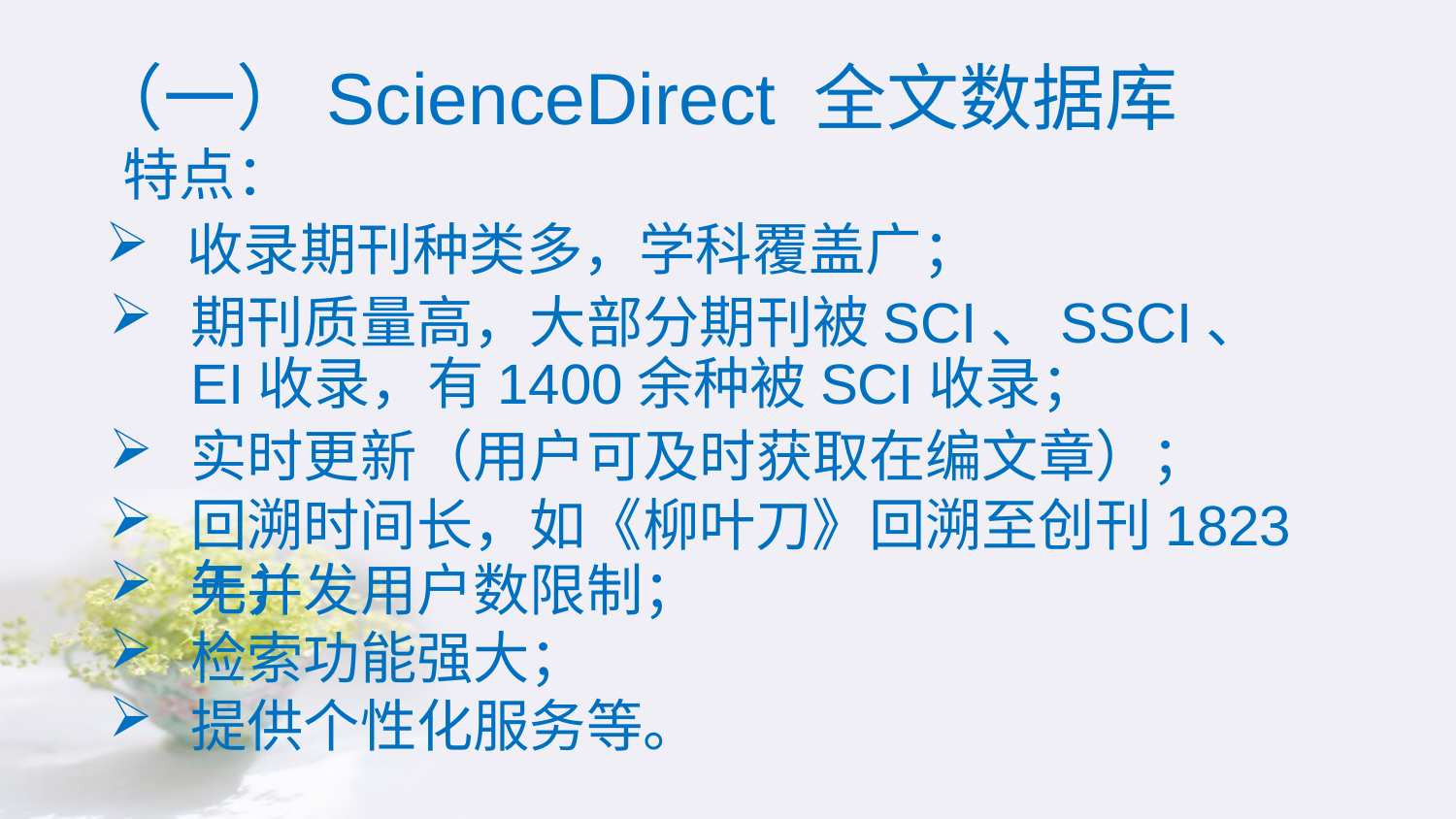

（一）ScienceDirect 全文数据库

特点：
收录期刊种类多，学科覆盖广；
期刊质量高，大部分期刊被SCI、SSCI、EI收录，有1400余种被SCI收录；
实时更新（用户可及时获取在编文章）；
回溯时间长，如《柳叶刀》回溯至创刊1823年；
无并发用户数限制；
检索功能强大；
提供个性化服务等。